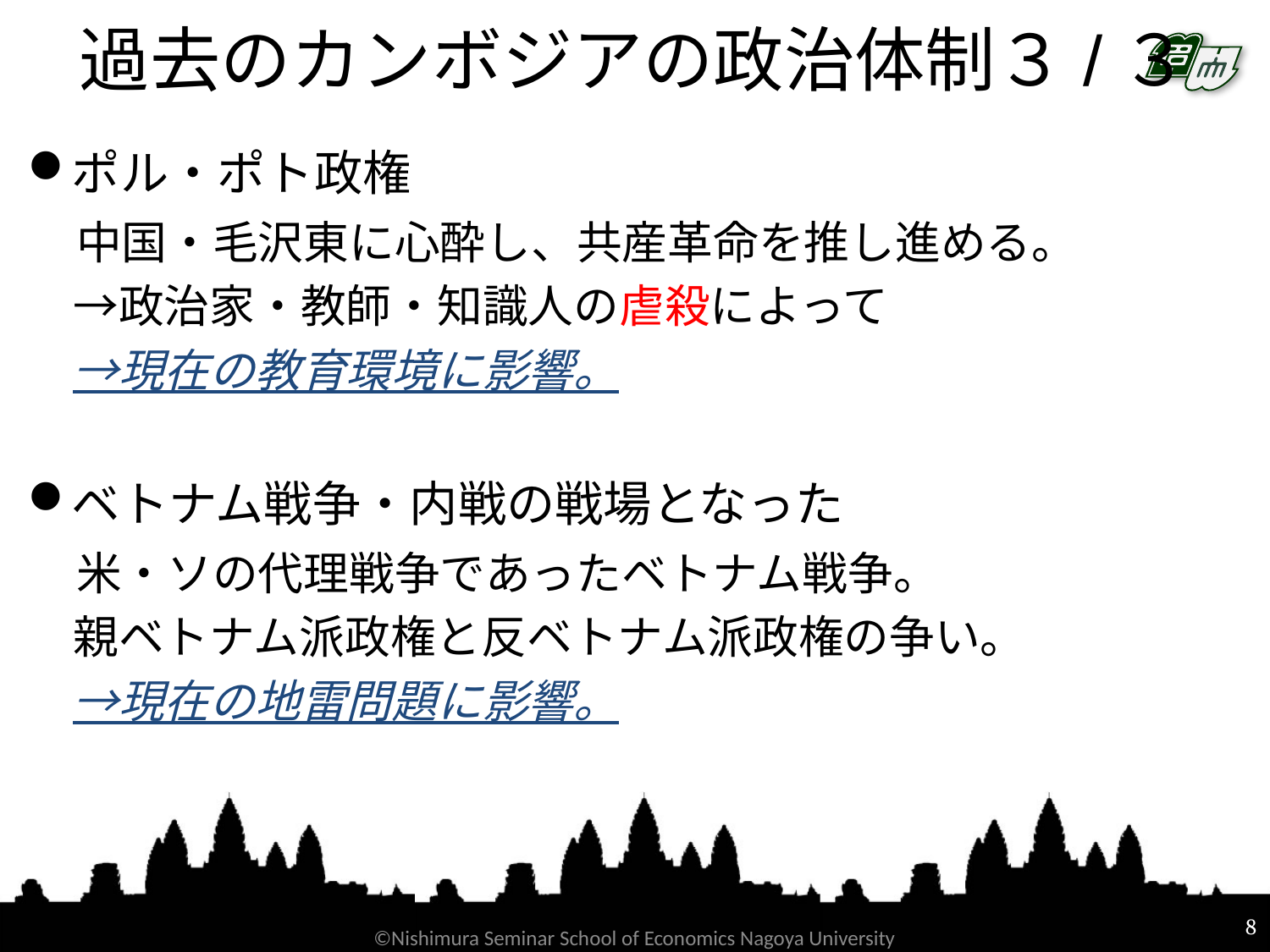

# 過去のカンボジアの政治体制３/３
ポル・ポト政権
　中国・毛沢東に心酔し、共産革命を推し進める。
　→政治家・教師・知識人の虐殺によって
　→現在の教育環境に影響。

ベトナム戦争・内戦の戦場となった
　米・ソの代理戦争であったベトナム戦争。
　親ベトナム派政権と反ベトナム派政権の争い。
　→現在の地雷問題に影響。

8
©Nishimura Seminar School of Economics Nagoya University